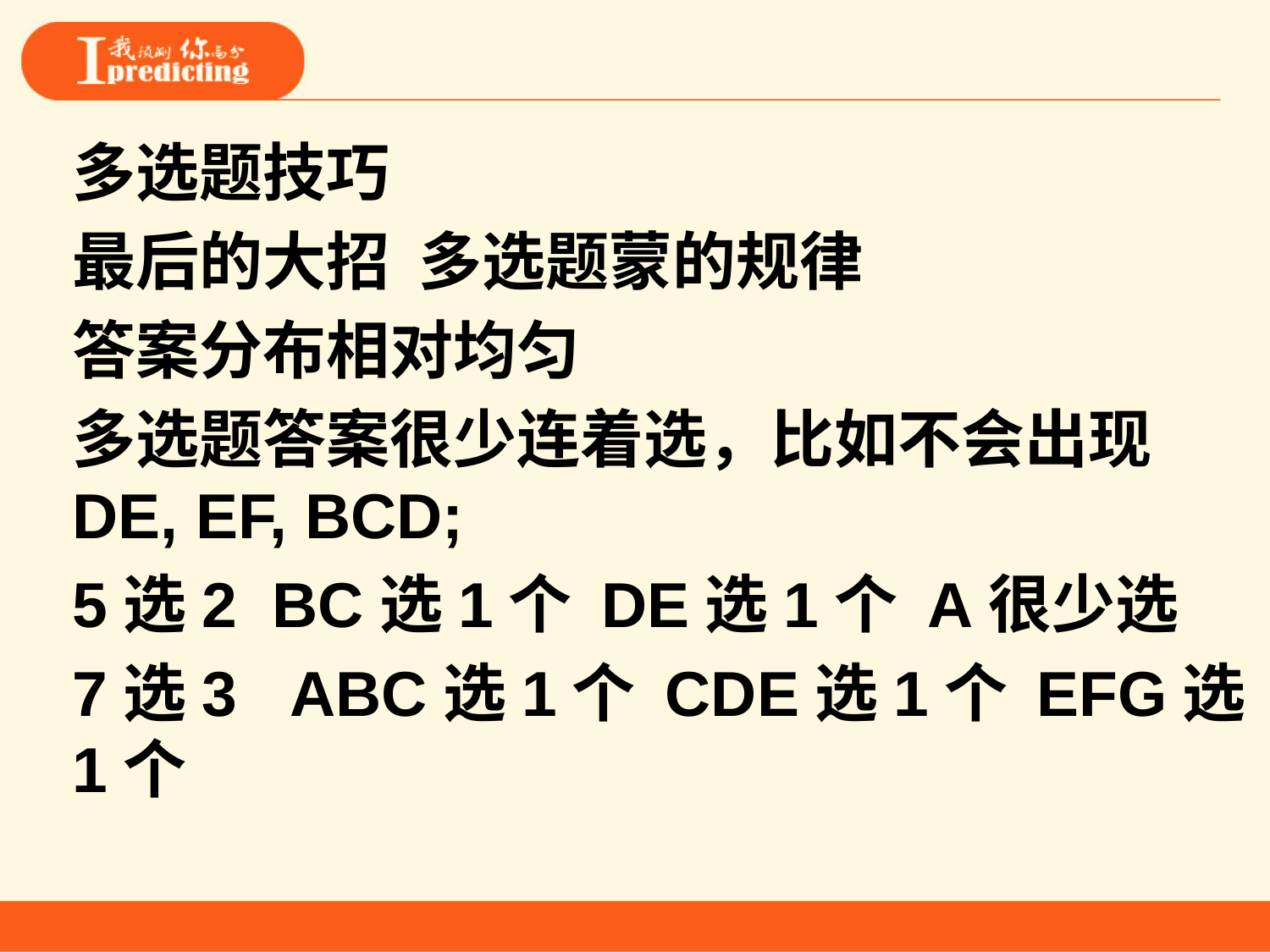

多选题技巧
最后的大招  多选题蒙的规律
答案分布相对均匀
多选题答案很少连着选，比如不会出现DE, EF, BCD;
5选2  BC选1个 DE选1个 A很少选
7选3   ABC选1个 CDE选1个 EFG选1个